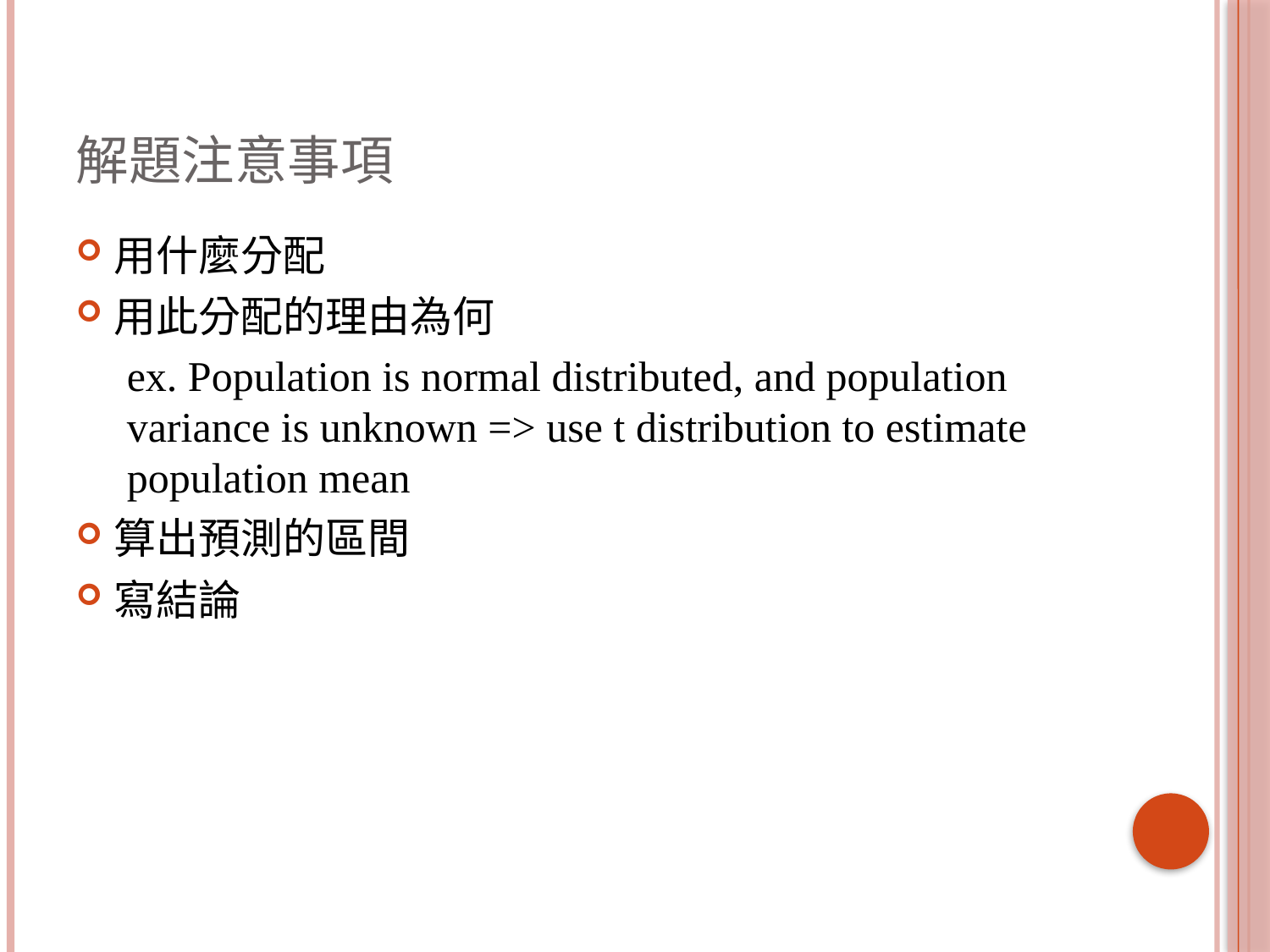

# 解題注意事項
用什麼分配
用此分配的理由為何
ex. Population is normal distributed, and population variance is unknown => use t distribution to estimate population mean
算出預測的區間
寫結論